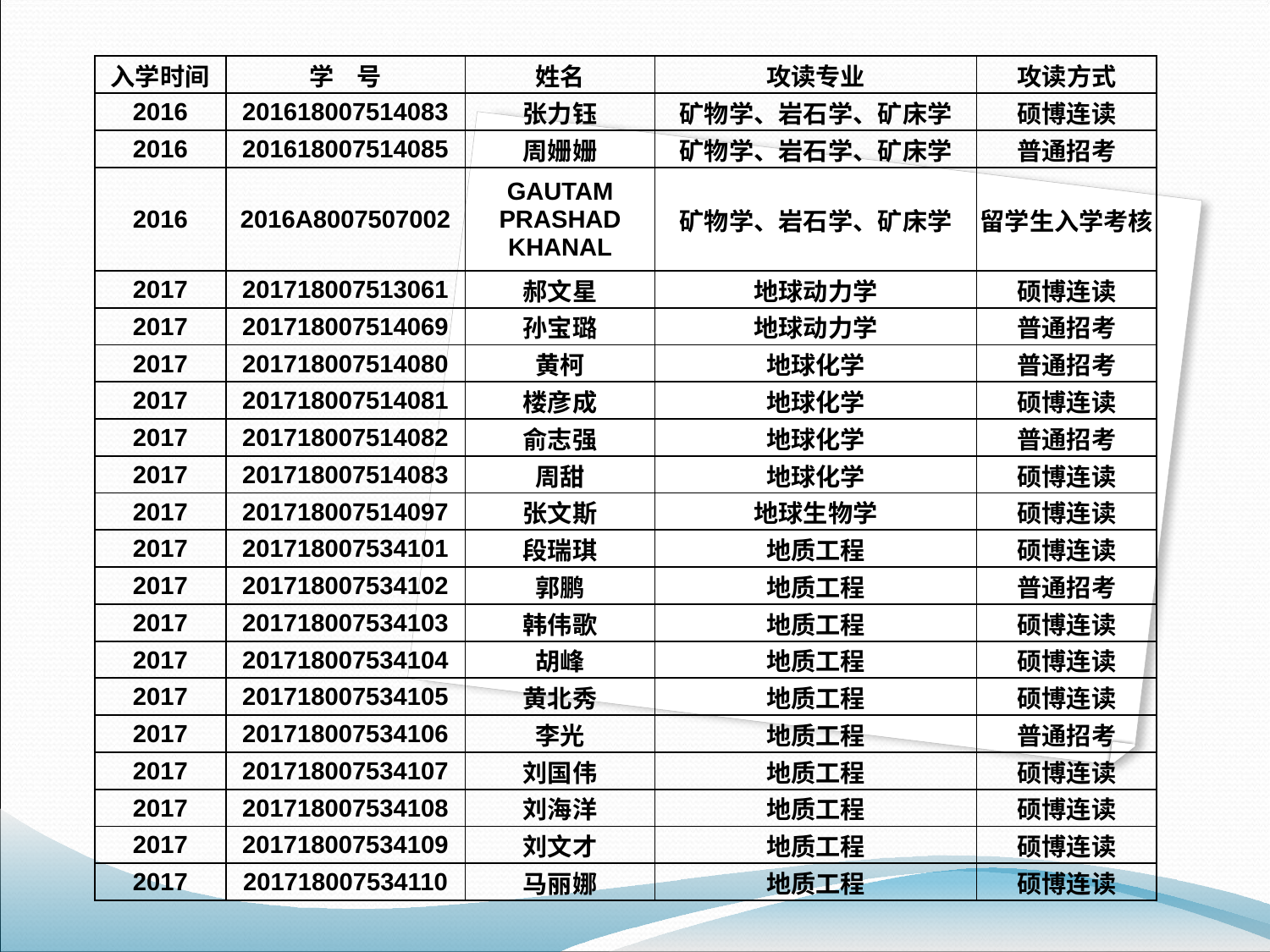

| 入学时间 | 学 号 | 姓名 | 攻读专业 | 攻读方式 |
| --- | --- | --- | --- | --- |
| 2016 | 201618007514083 | 张力钰 | 矿物学、岩石学、矿床学 | 硕博连读 |
| 2016 | 201618007514085 | 周姗姗 | 矿物学、岩石学、矿床学 | 普通招考 |
| 2016 | 2016A8007507002 | GAUTAM PRASHAD KHANAL | 矿物学、岩石学、矿床学 | 留学生入学考核 |
| 2017 | 201718007513061 | 郝文星 | 地球动力学 | 硕博连读 |
| 2017 | 201718007514069 | 孙宝璐 | 地球动力学 | 普通招考 |
| 2017 | 201718007514080 | 黄柯 | 地球化学 | 普通招考 |
| 2017 | 201718007514081 | 楼彦成 | 地球化学 | 硕博连读 |
| 2017 | 201718007514082 | 俞志强 | 地球化学 | 普通招考 |
| 2017 | 201718007514083 | 周甜 | 地球化学 | 硕博连读 |
| 2017 | 201718007514097 | 张文斯 | 地球生物学 | 硕博连读 |
| 2017 | 201718007534101 | 段瑞琪 | 地质工程 | 硕博连读 |
| 2017 | 201718007534102 | 郭鹏 | 地质工程 | 普通招考 |
| 2017 | 201718007534103 | 韩伟歌 | 地质工程 | 硕博连读 |
| 2017 | 201718007534104 | 胡峰 | 地质工程 | 硕博连读 |
| 2017 | 201718007534105 | 黄北秀 | 地质工程 | 硕博连读 |
| 2017 | 201718007534106 | 李光 | 地质工程 | 普通招考 |
| 2017 | 201718007534107 | 刘国伟 | 地质工程 | 硕博连读 |
| 2017 | 201718007534108 | 刘海洋 | 地质工程 | 硕博连读 |
| 2017 | 201718007534109 | 刘文才 | 地质工程 | 硕博连读 |
| 2017 | 201718007534110 | 马丽娜 | 地质工程 | 硕博连读 |